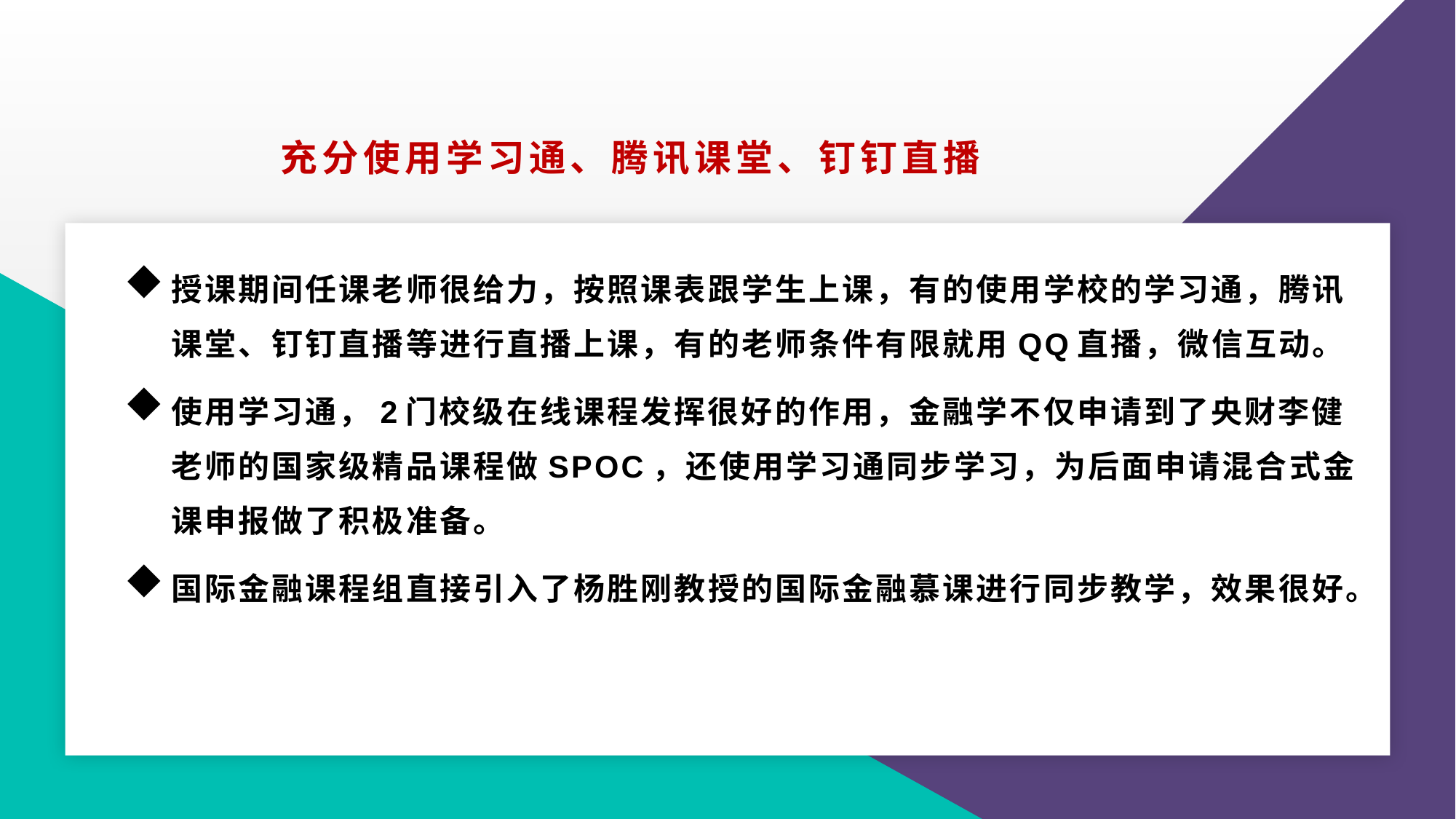

充分使用学习通、腾讯课堂、钉钉直播

授课期间任课老师很给力，按照课表跟学生上课，有的使用学校的学习通，腾讯课堂、钉钉直播等进行直播上课，有的老师条件有限就用QQ直播，微信互动。
使用学习通，2门校级在线课程发挥很好的作用，金融学不仅申请到了央财李健老师的国家级精品课程做SPOC，还使用学习通同步学习，为后面申请混合式金课申报做了积极准备。
国际金融课程组直接引入了杨胜刚教授的国际金融慕课进行同步教学，效果很好。